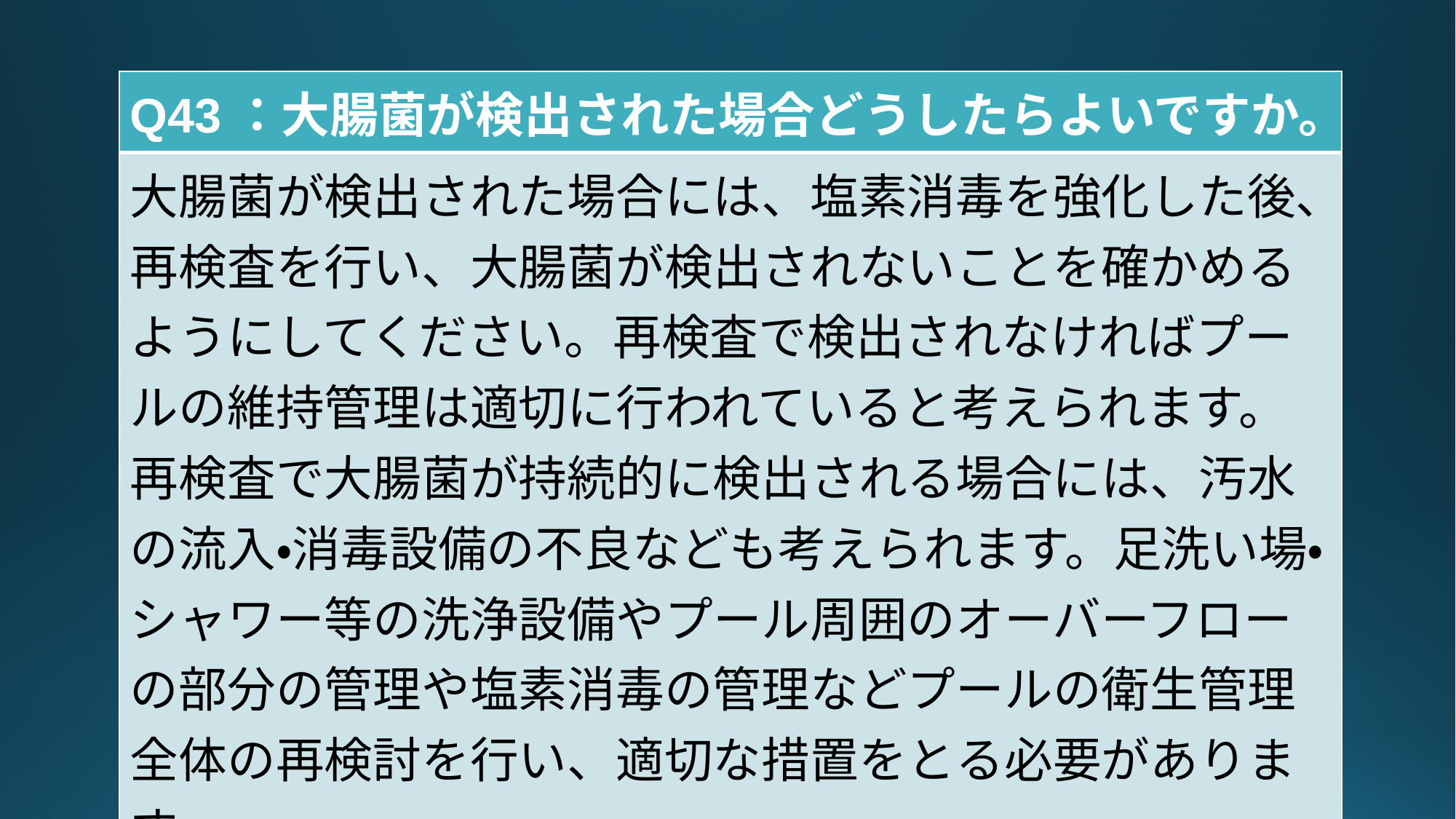

| Q43：大腸菌が検出された場合どうしたらよいですか。 |
| --- |
| 大腸菌が検出された場合には、塩素消毒を強化した後、再検査を行い、大腸菌が検出されないことを確かめるようにしてください。再検査で検出されなければプールの維持管理は適切に行われていると考えられます。再検査で大腸菌が持続的に検出される場合には、汚水の流入・消毒設備の不良なども考えられます。足洗い場・シャワー等の洗浄設備やプール周囲のオーバーフローの部分の管理や塩素消毒の管理などプールの衛生管理全体の再検討を行い、適切な措置をとる必要があります。 |